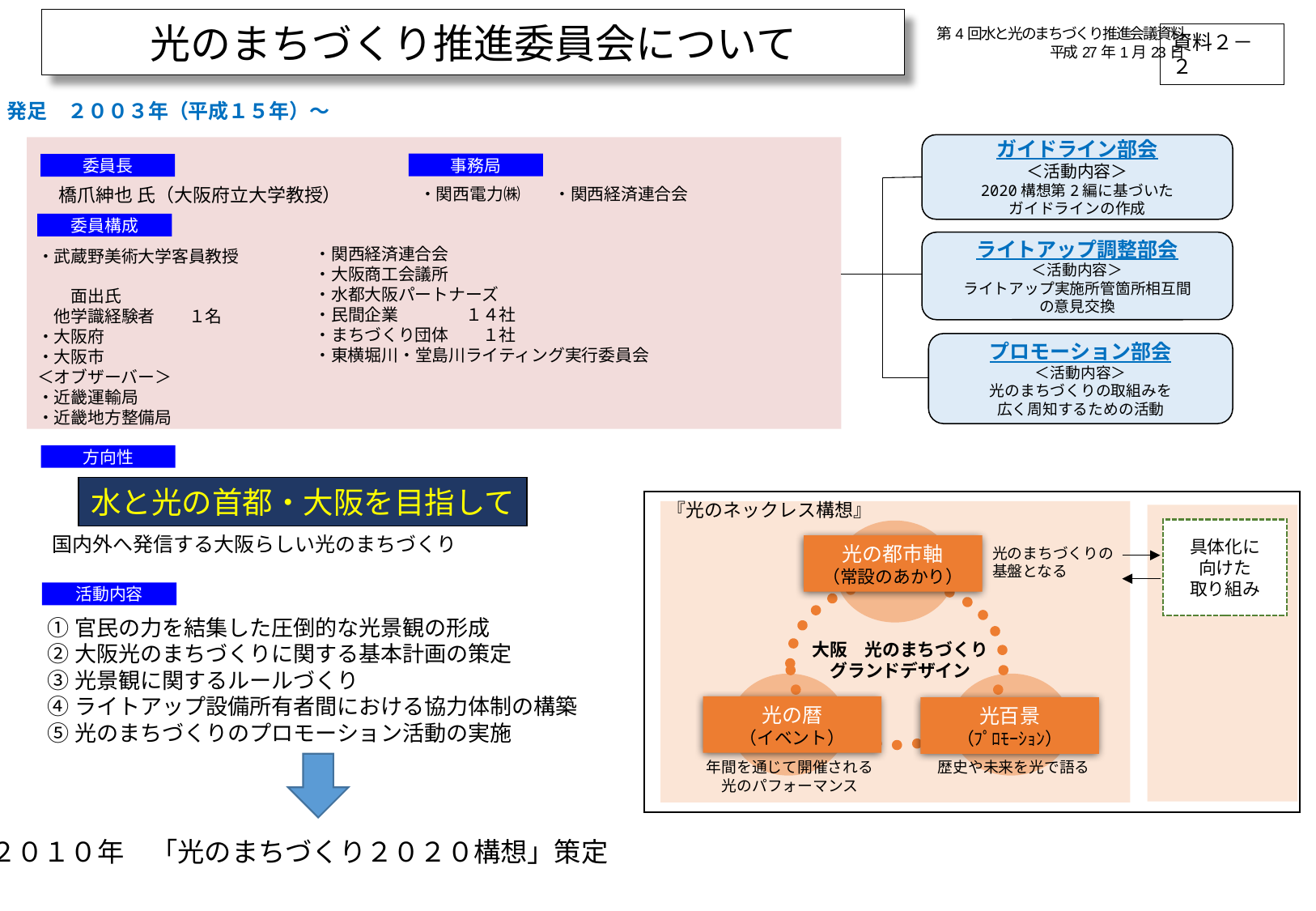

光のまちづくり推進委員会について
資料２－２
第4回水と光のまちづくり推進会議資料
平成27年1月23日
発足　２００３年（平成１５年）～
ガイドライン部会
＜活動内容＞
2020構想第2編に基づいた
ガイドラインの作成

事務局
委員長
橋爪紳也 氏（大阪府立大学教授）
・関西電力㈱　　・関西経済連合会
委員構成
ライトアップ調整部会
＜活動内容＞
ライトアップ実施所管箇所相互間
の意見交換
・関西経済連合会
・大阪商工会議所
・水都大阪パートナーズ
・民間企業　　　　１４社
・まちづくり団体　　１社
・東横堀川・堂島川ライティング実行委員会

・武蔵野美術大学客員教授
　　面出氏
　他学識経験者　　１名
・大阪府
・大阪市
＜オブザーバー＞
・近畿運輸局
・近畿地方整備局
プロモーション部会
＜活動内容＞
光のまちづくりの取組みを
広く周知するための活動
方向性
水と光の首都・大阪を目指して

『光のネックレス構想』

具体化に
向けた
取り組み

国内外へ発信する大阪らしい光のまちづくり
光の都市軸
（常設のあかり）
光のまちづくりの
基盤となる

活動内容
①官民の力を結集した圧倒的な光景観の形成
②大阪光のまちづくりに関する基本計画の策定
③光景観に関するルールづくり
④ライトアップ設備所有者間における協力体制の構築
⑤光のまちづくりのプロモーション活動の実施
大阪　光のまちづくり
グランドデザイン

光の暦
（イベント）
光百景
（ﾌﾟﾛﾓｰｼｮﾝ）
年間を通じて開催される
光のパフォーマンス
歴史や未来を光で語る

２０１０年　「光のまちづくり２０２０構想」策定